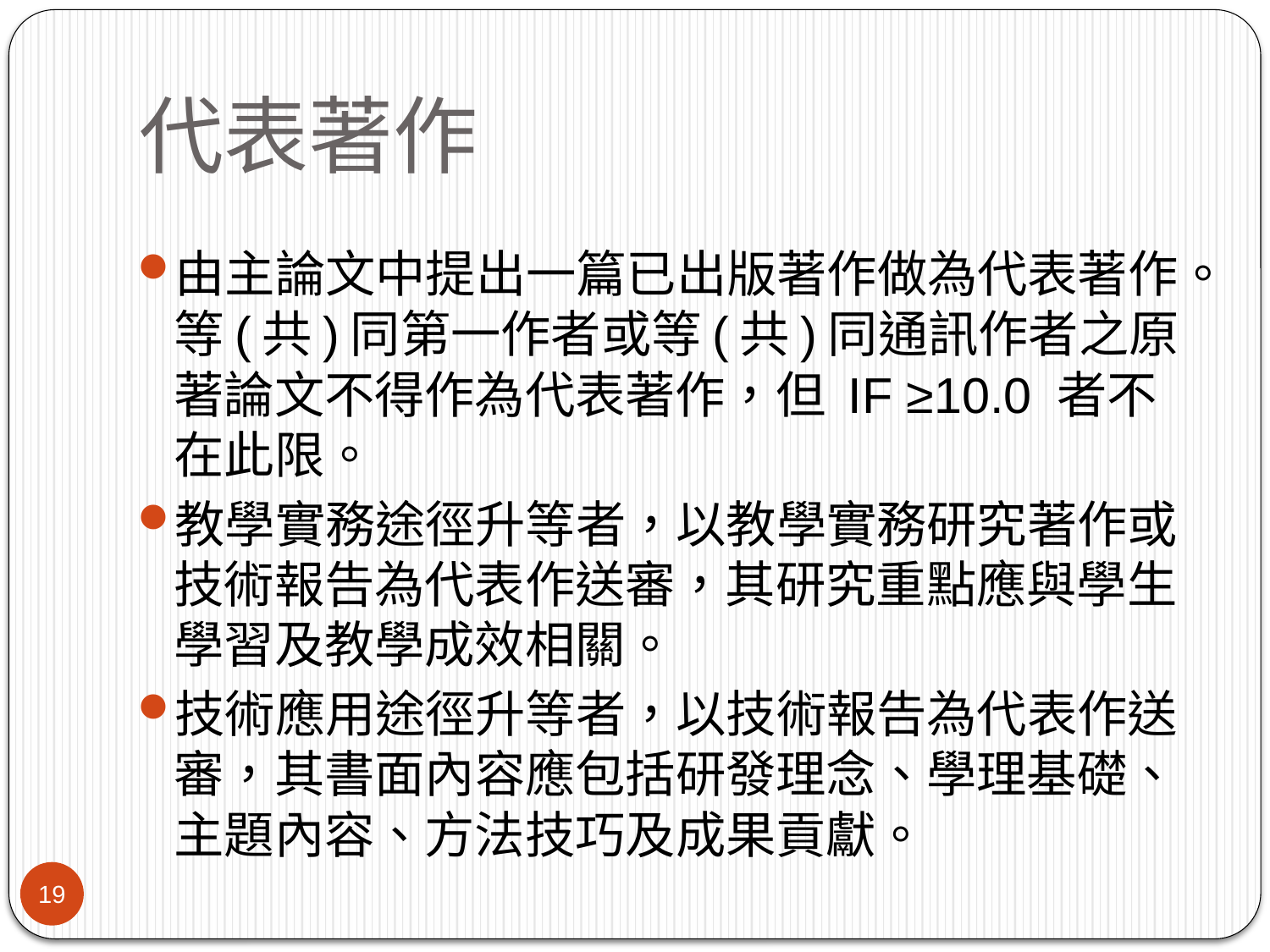

# 代表著作
由主論文中提出一篇已出版著作做為代表著作。等(共)同第一作者或等(共)同通訊作者之原著論文不得作為代表著作，但 IF ≥10.0 者不在此限。
教學實務途徑升等者，以教學實務研究著作或技術報告為代表作送審，其研究重點應與學生學習及教學成效相關。
技術應用途徑升等者，以技術報告為代表作送審，其書面內容應包括研發理念、學理基礎、主題內容、方法技巧及成果貢獻。
19